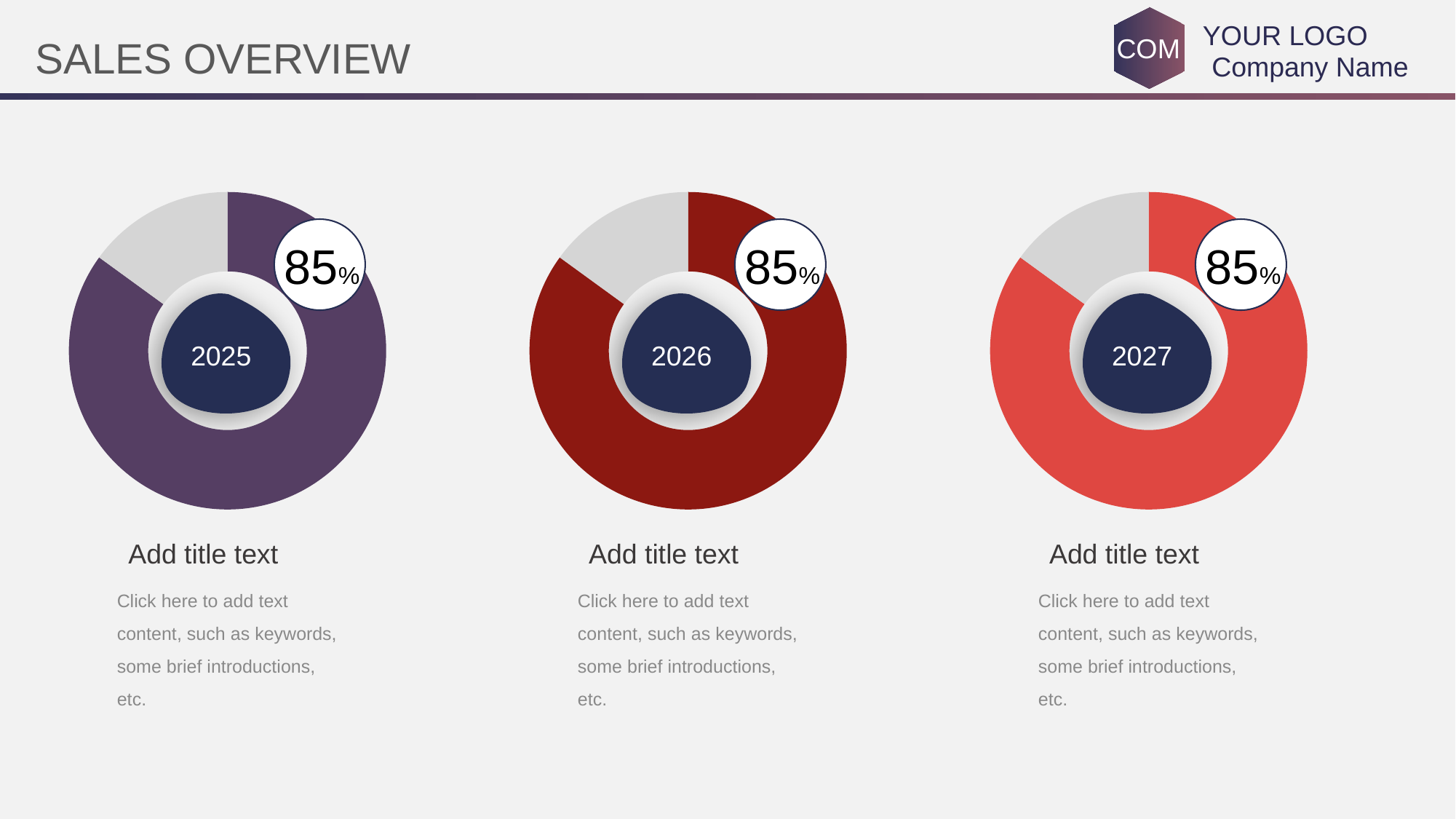

YOUR LOGO
COM
Company Name
SALES OVERVIEW

### Chart

| Category | 销售额 |
|---|---|
| 第一季度 | 0.85 |
| 第二季度 | 0.15 |
85%

2025
Add title text
Click here to add text content, such as keywords, some brief introductions, etc.

### Chart

| Category | 销售额 |
|---|---|
| 第一季度 | 0.85 |
| 第二季度 | 0.15 |
85%

2026
Add title text
Click here to add text content, such as keywords, some brief introductions, etc.

### Chart

| Category | 销售额 |
|---|---|
| 第一季度 | 0.85 |
| 第二季度 | 0.15 |
85%

2027
Add title text
Click here to add text content, such as keywords, some brief introductions, etc.